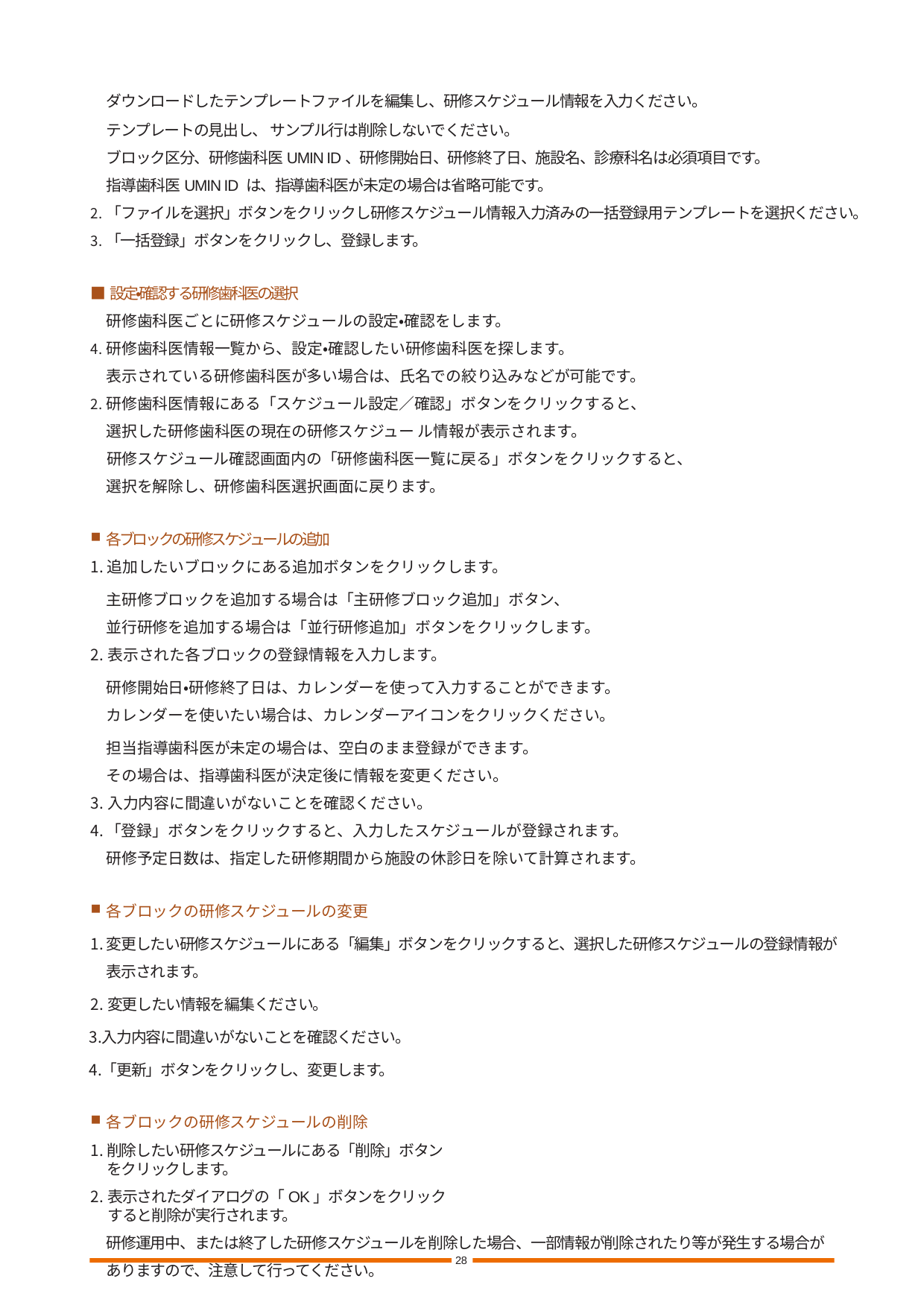

ダウンロードしたテンプレートファイルを編集し、研修スケジュール情報を入力ください。
テンプレートの見出し、 サンプル行は削除しないでください。
ブロック区分、研修歯科医UMIN ID、研修開始日、研修終了日、施設名、診療科名は必須項目です。
指導歯科医UMIN ID は、指導歯科医が未定の場合は省略可能です。
「ファイルを選択」ボタンをクリックし研修スケジュール情報入力済みの一括登録用テンプレートを選択ください。
「一括登録」ボタンをクリックし、登録します。

■設定・確認する研修歯科医の選択
研修歯科医ごとに研修スケジュールの設定・確認をします。
研修歯科医情報一覧から、設定・確認したい研修歯科医を探します。
表示されている研修歯科医が多い場合は、氏名での絞り込みなどが可能です。
研修歯科医情報にある「スケジュール設定／確認」ボタンをクリックすると、
選択した研修歯科医の現在の研修スケジュー ル情報が表示されます。
研修スケジュール確認画面内の「研修歯科医一覧に戻る」ボタンをクリックすると、
選択を解除し、研修歯科医選択画面に戻ります。

各ブロックの研修スケジュールの追加
追加したいブロックにある追加ボタンをクリックします。
主研修ブロックを追加する場合は「主研修ブロック追加」ボタン、
並行研修を追加する場合は「並行研修追加」ボタンをクリックします。
表示された各ブロックの登録情報を入力します。
研修開始日・研修終了日は、カレンダーを使って入力することができます。
カレンダーを使いたい場合は、カレンダーアイコンをクリックください。
担当指導歯科医が未定の場合は、空白のまま登録ができます。
その場合は、指導歯科医が決定後に情報を変更ください。
入力内容に間違いがないことを確認ください。
「登録」ボタンをクリックすると、入力したスケジュールが登録されます。
研修予定日数は、指定した研修期間から施設の休診日を除いて計算されます。

各ブロックの研修スケジュールの変更
変更したい研修スケジュールにある「編集」ボタンをクリックすると、選択した研修スケジュールの登録情報が
表示されます。
変更したい情報を編集ください。
入力内容に間違いがないことを確認ください。
「更新」ボタンをクリックし、変更します。

各ブロックの研修スケジュールの削除
削除したい研修スケジュールにある「削除」ボタンをクリックします。
表示されたダイアログの「OK」ボタンをクリックすると削除が実行されます。
研修運用中、または終了した研修スケジュールを削除した場合、一部情報が削除されたり等が発生する場合が
ありますので、注意して行ってください。
28